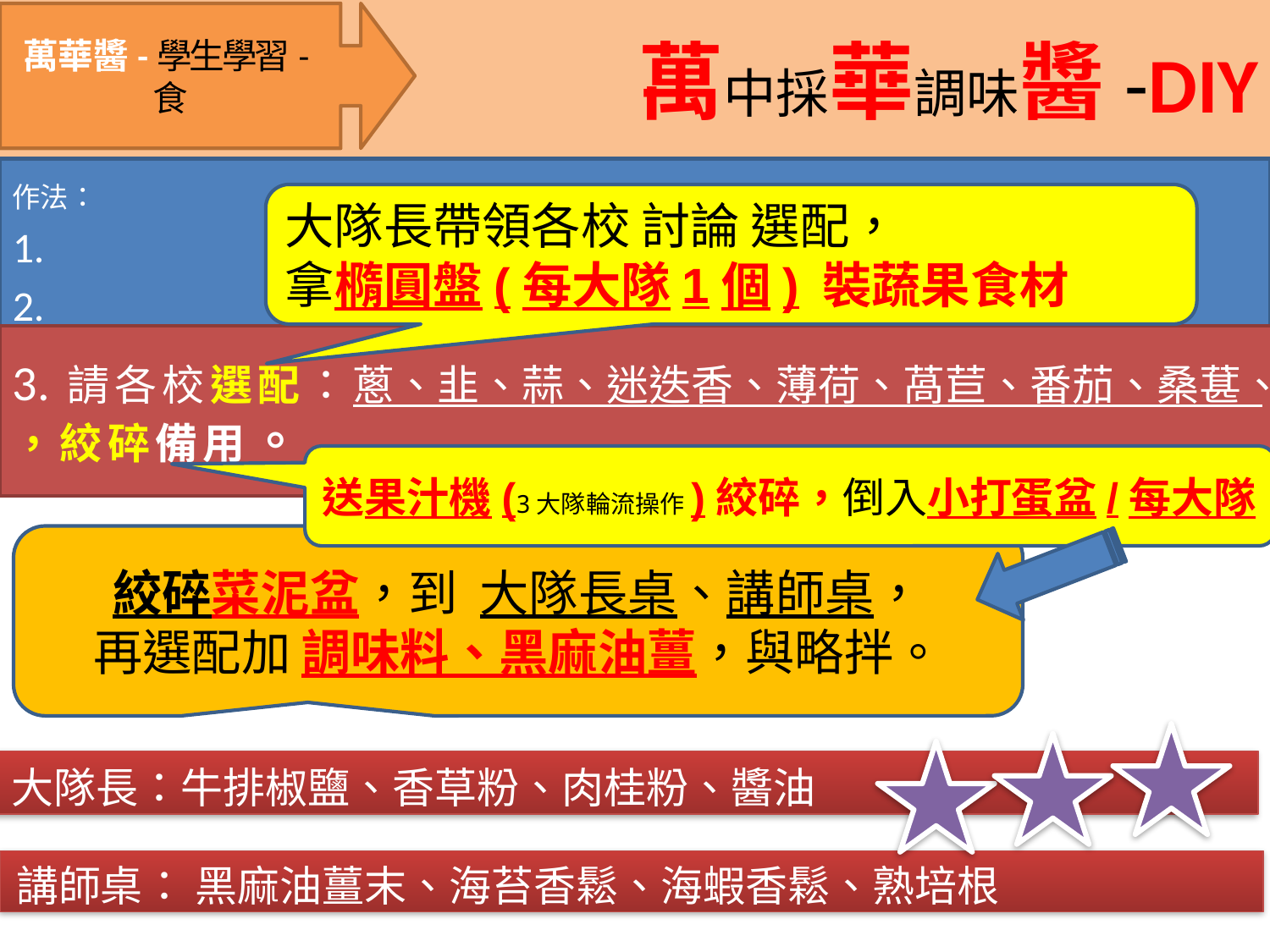

萬中採華調味醬-DIY
萬華醬-學生學習-食
作法：
1.
2.
大隊長帶領各校 討論 選配，
拿橢圓盤(每大隊1個) 裝蔬果食材
3.請各校選配：蔥、韭、蒜、迷迭香、薄荷、萵苣、番茄、桑葚、
，絞碎備用。
送果汁機(3大隊輪流操作)絞碎，倒入小打蛋盆/每大隊
絞碎菜泥盆，到  大隊長桌、講師桌，
再選配加 調味料、黑麻油薑，與略拌。

大隊長：牛排椒鹽、香草粉、肉桂粉、醬油
講師桌： 黑麻油薑末、海苔香鬆、海蝦香鬆、熟培根